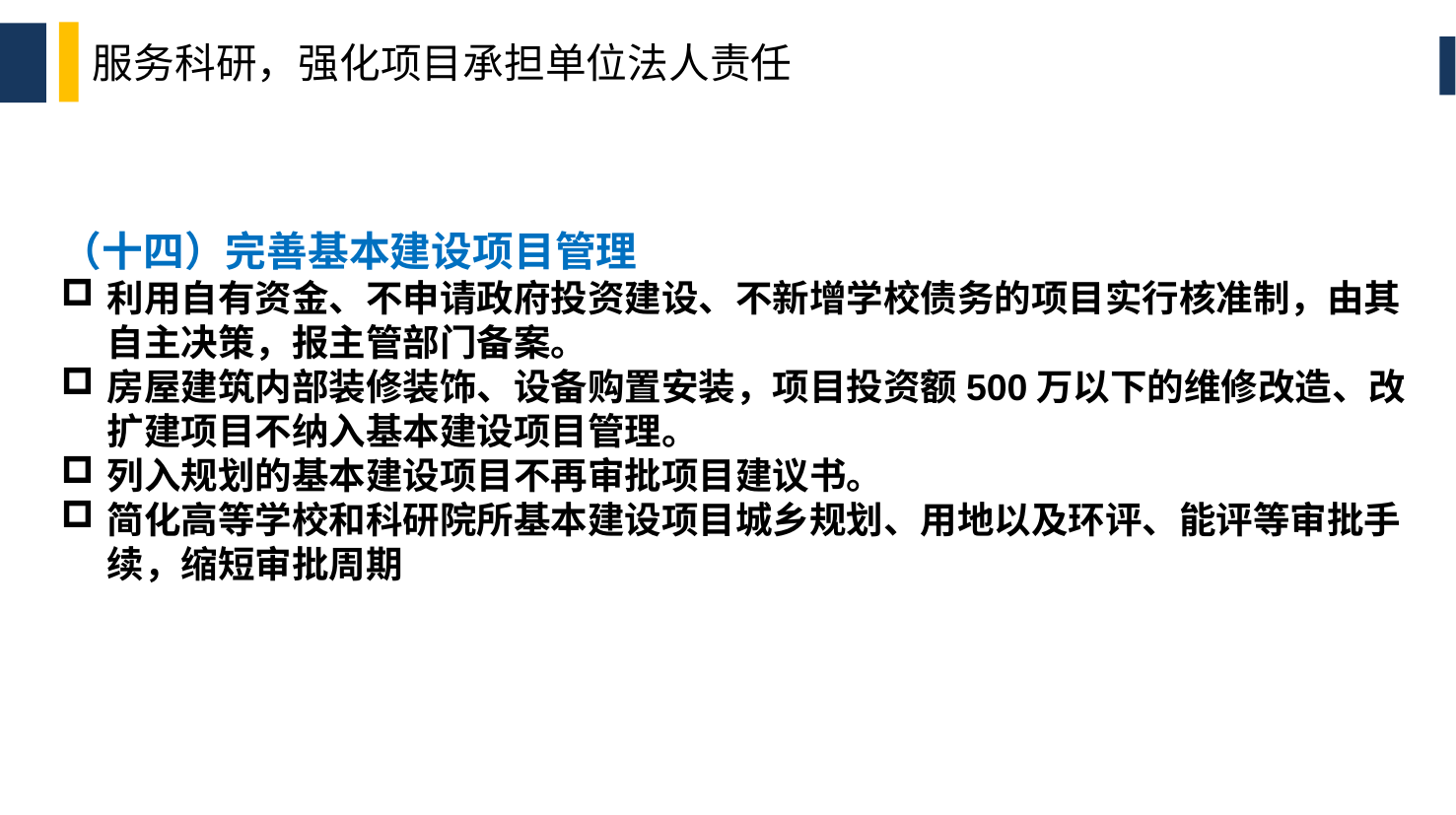

服务科研，强化项目承担单位法人责任
（十四）完善基本建设项目管理
利用自有资金、不申请政府投资建设、不新增学校债务的项目实行核准制，由其自主决策，报主管部门备案。
房屋建筑内部装修装饰、设备购置安装，项目投资额500万以下的维修改造、改扩建项目不纳入基本建设项目管理。
列入规划的基本建设项目不再审批项目建议书。
简化高等学校和科研院所基本建设项目城乡规划、用地以及环评、能评等审批手续，缩短审批周期